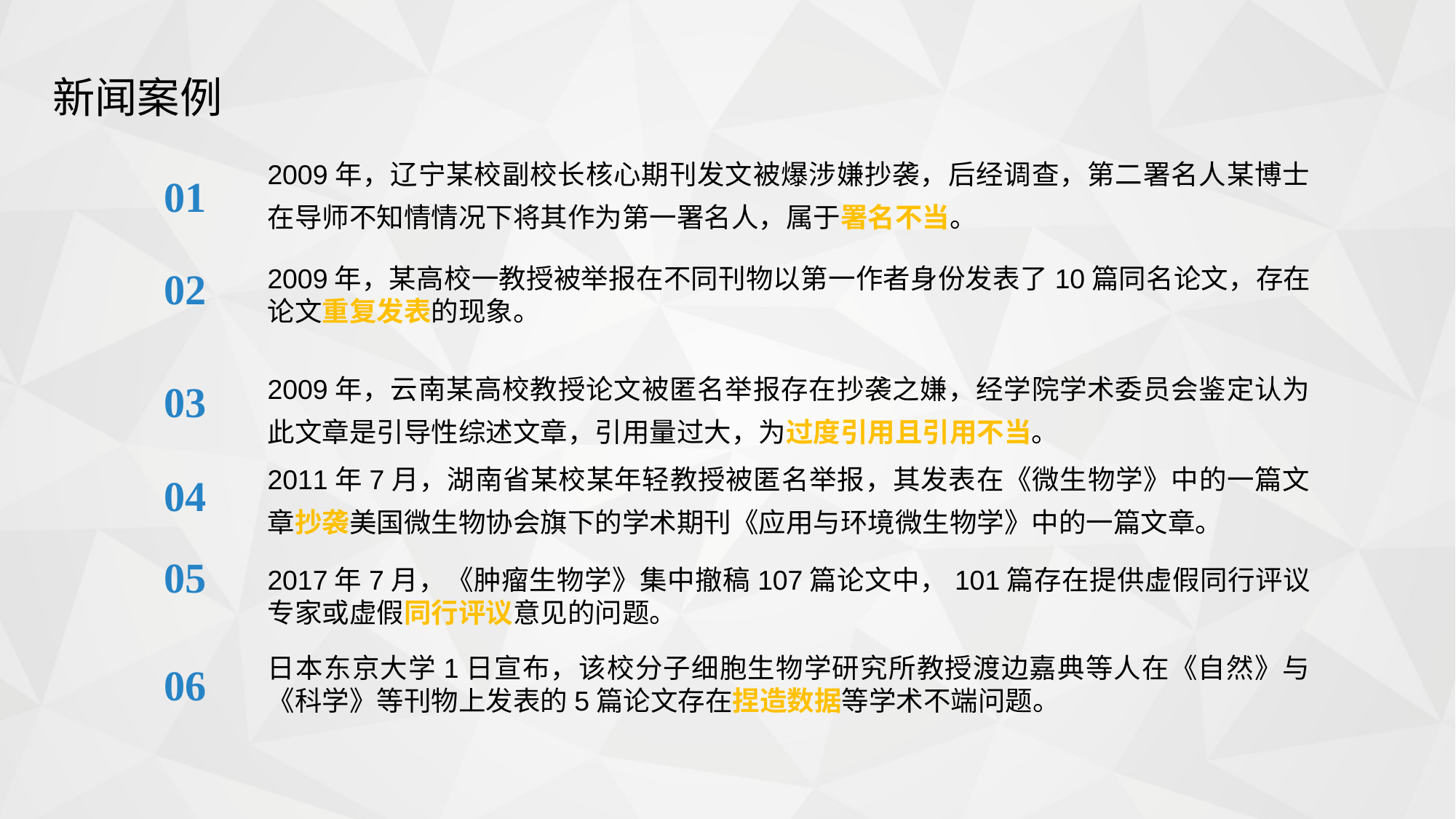

新闻案例
2009年，辽宁某校副校长核心期刊发文被爆涉嫌抄袭，后经调查，第二署名人某博士在导师不知情情况下将其作为第一署名人，属于署名不当。
01
2009年，某高校一教授被举报在不同刊物以第一作者身份发表了10篇同名论文，存在论文重复发表的现象。
02
2009年，云南某高校教授论文被匿名举报存在抄袭之嫌，经学院学术委员会鉴定认为此文章是引导性综述文章，引用量过大，为过度引用且引用不当。
03
2011年7月，湖南省某校某年轻教授被匿名举报，其发表在《微生物学》中的一篇文章抄袭美国微生物协会旗下的学术期刊《应用与环境微生物学》中的一篇文章。
04
05
2017年7月，《肿瘤生物学》集中撤稿107篇论文中，101篇存在提供虚假同行评议专家或虚假同行评议意见的问题。
日本东京大学1日宣布，该校分子细胞生物学研究所教授渡边嘉典等人在《自然》与《科学》等刊物上发表的5篇论文存在捏造数据等学术不端问题。
06